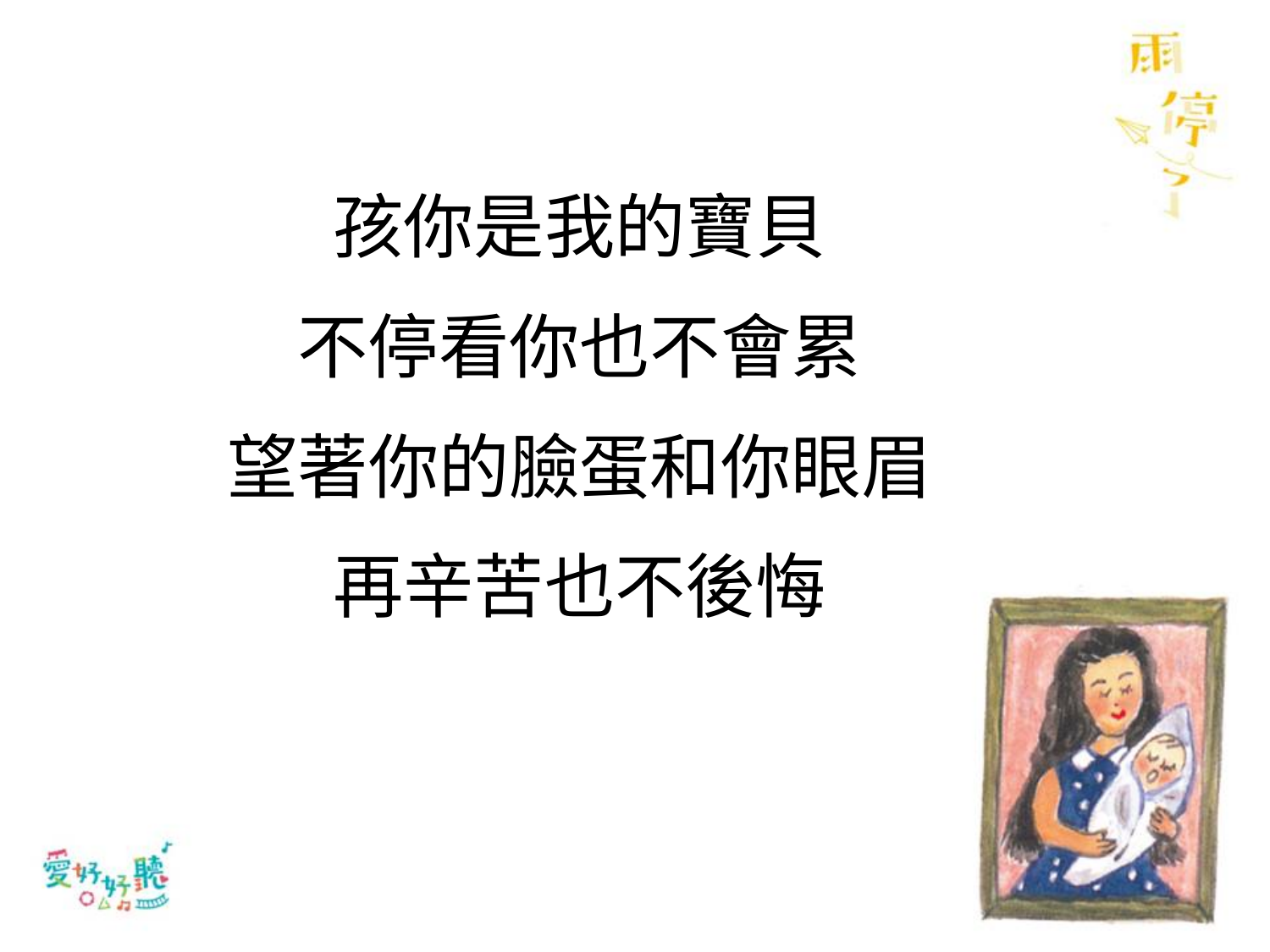

孩你是我的寶貝
不停看你也不會累
望著你的臉蛋和你眼眉
再辛苦也不後悔